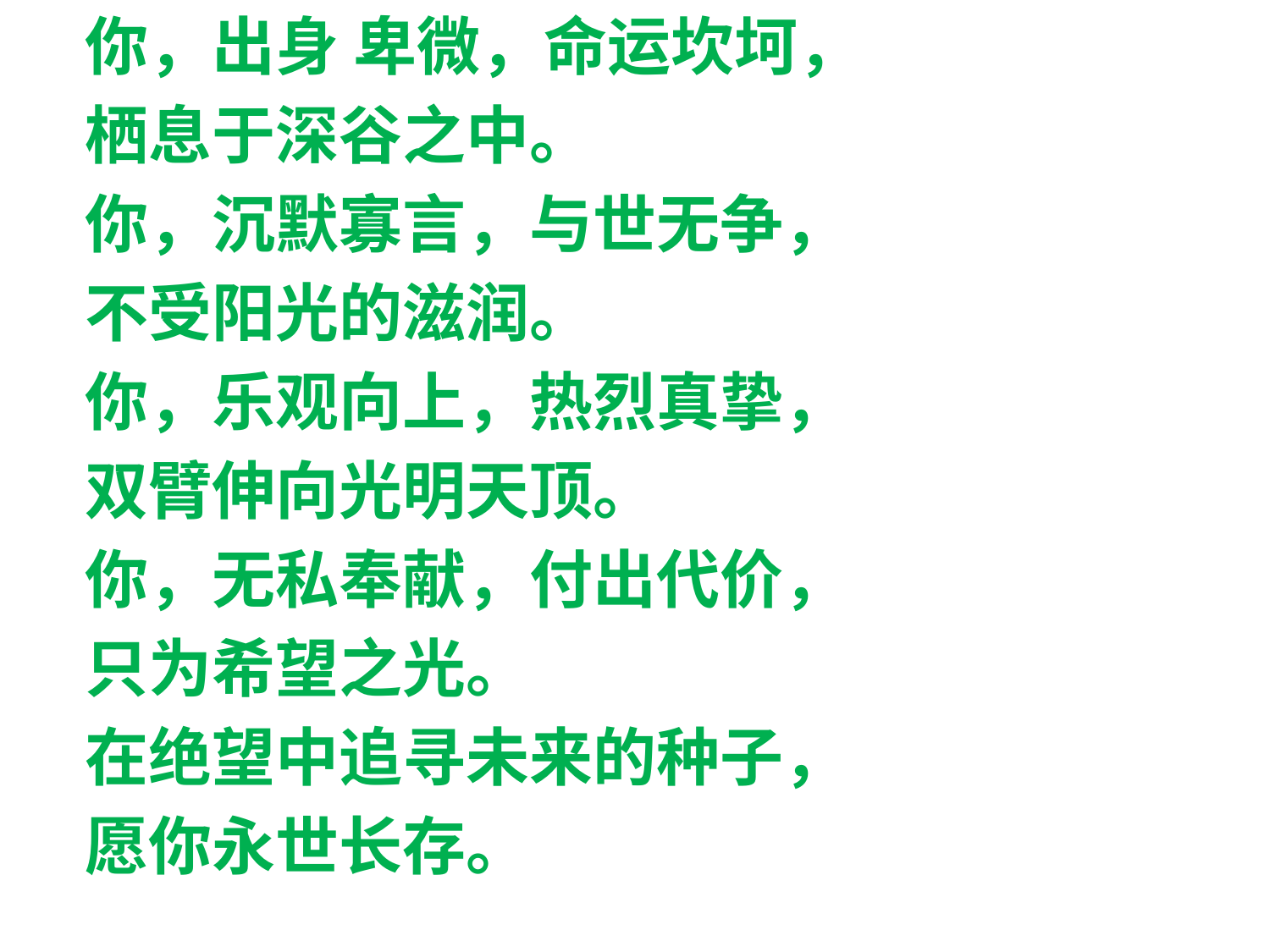

你，出身 卑微，命运坎坷，
    栖息于深谷之中。
    你，沉默寡言，与世无争，
    不受阳光的滋润。
    你，乐观向上，热烈真挚，
    双臂伸向光明天顶。
    你，无私奉献，付出代价，
    只为希望之光。
    在绝望中追寻未来的种子，
    愿你永世长存。